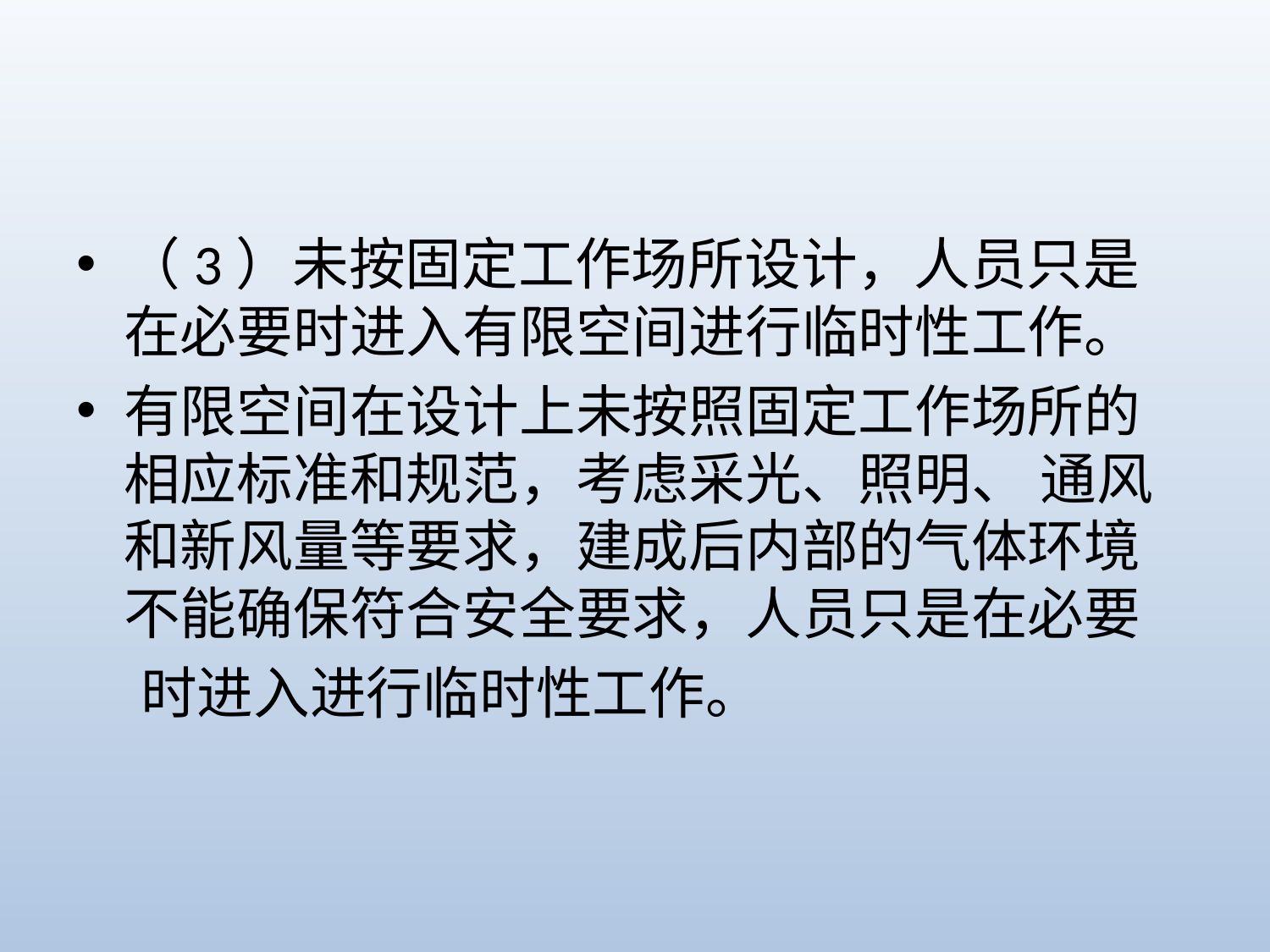

#
（3）未按固定工作场所设计，人员只是在必要时进入有限空间进行临时性工作。
有限空间在设计上未按照固定工作场所的相应标准和规范，考虑采光、照明、 通风和新风量等要求，建成后内部的气体环境不能确保符合安全要求，人员只是在必要
    时进入进行临时性工作。